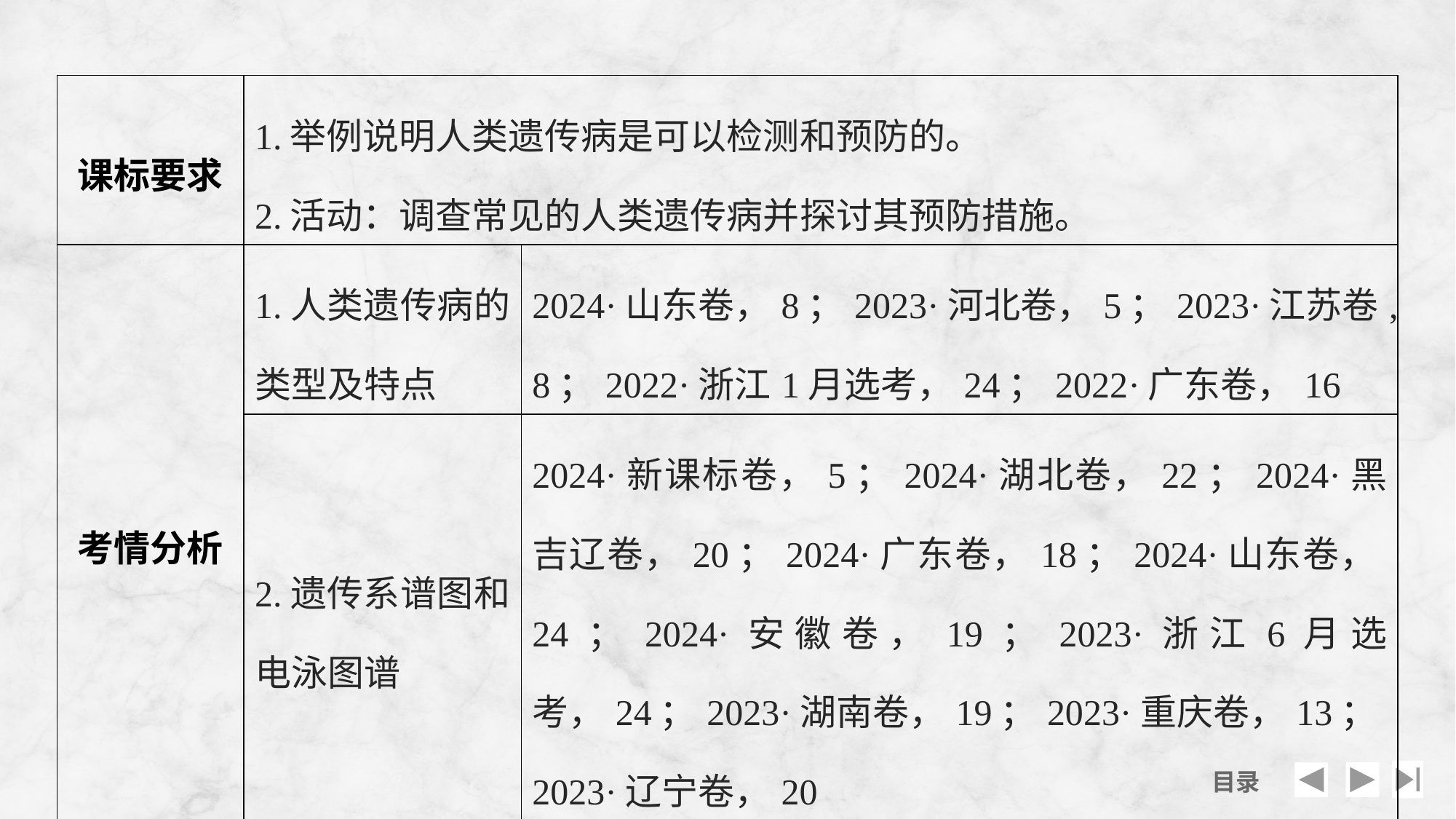

| 课标要求 | 1.举例说明人类遗传病是可以检测和预防的。 2.活动：调查常见的人类遗传病并探讨其预防措施。 |  |
| --- | --- | --- |
| 考情分析 | 1.人类遗传病的类型及特点 | 2024·山东卷，8；2023·河北卷，5；2023·江苏卷,8；2022·浙江1月选考，24；2022·广东卷，16 |
|  | 2.遗传系谱图和电泳图谱 | 2024·新课标卷，5；2024·湖北卷，22；2024·黑吉辽卷，20；2024·广东卷，18；2024·山东卷，24；2024·安徽卷，19；2023·浙江6月选考，24；2023·湖南卷，19；2023·重庆卷，13；2023·辽宁卷，20 |